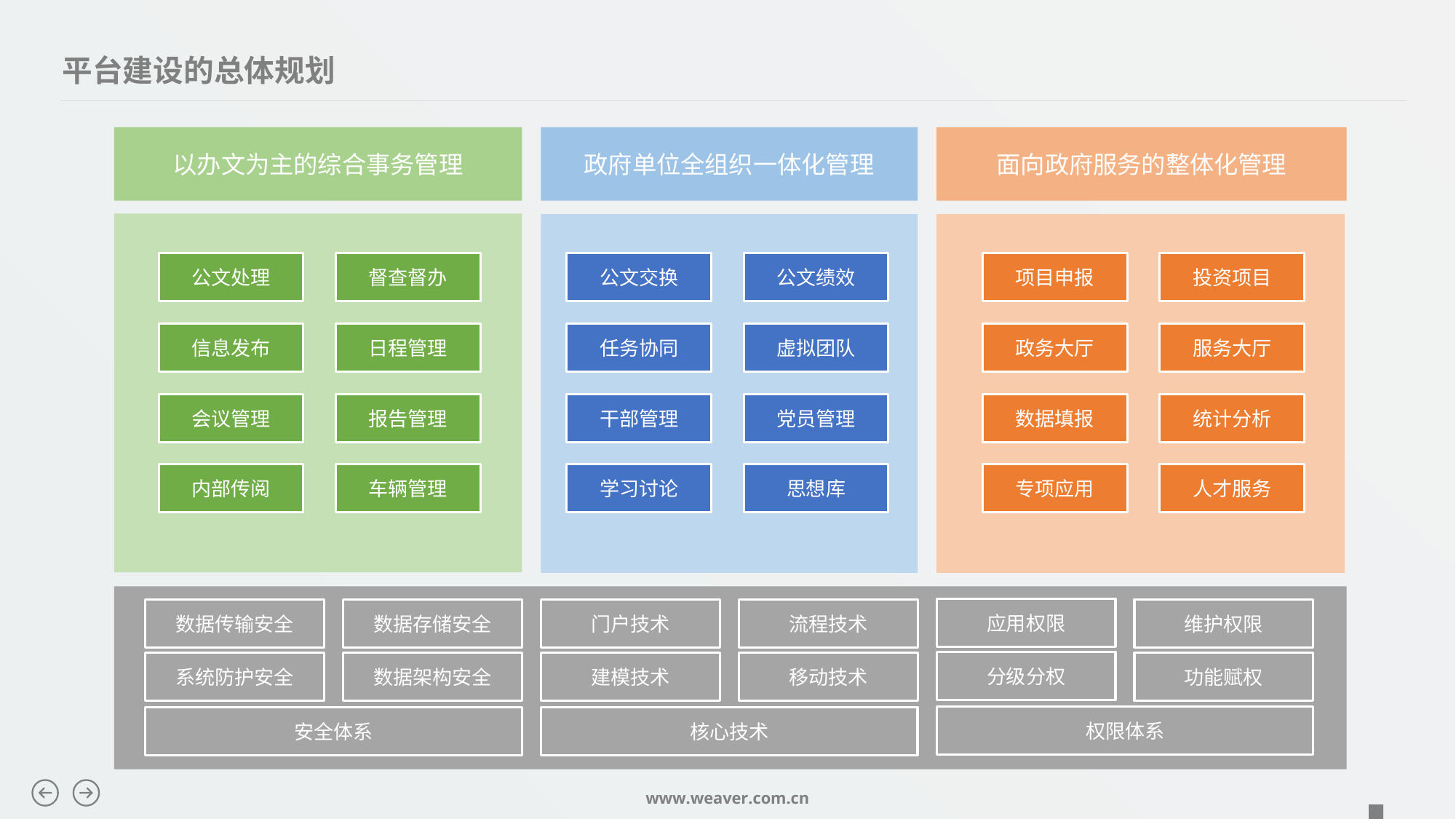

平台建设的总体规划
以办文为主的综合事务管理
政府单位全组织一体化管理
面向政府服务的整体化管理

公文处理
督查督办
公文交换
公文绩效
项目申报
投资项目
信息发布
日程管理
任务协同
虚拟团队
政务大厅
服务大厅
会议管理
报告管理
干部管理
党员管理
数据填报
统计分析
内部传阅
车辆管理
学习讨论
思想库
专项应用
人才服务

应用权限
数据存储安全
门户技术
流程技术
维护权限
数据传输安全
分级分权
系统防护安全
数据架构安全
建模技术
移动技术
功能赋权
权限体系
核心技术
安全体系